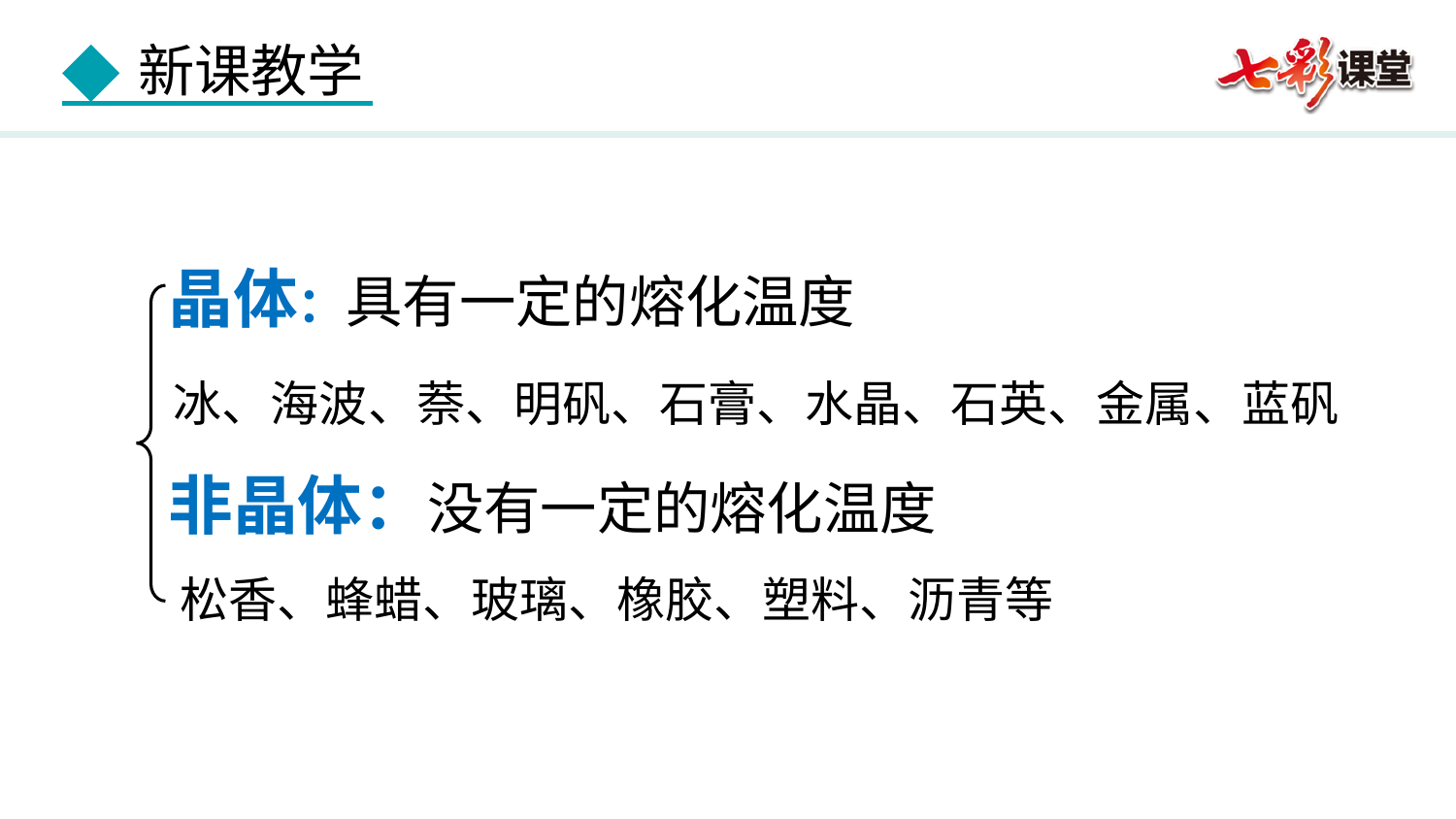

晶体：具有一定的熔化温度

冰、海波、萘、明矾、石膏、水晶、石英、金属、蓝矾
非晶体：没有一定的熔化温度
松香、蜂蜡、玻璃、橡胶、塑料、沥青等